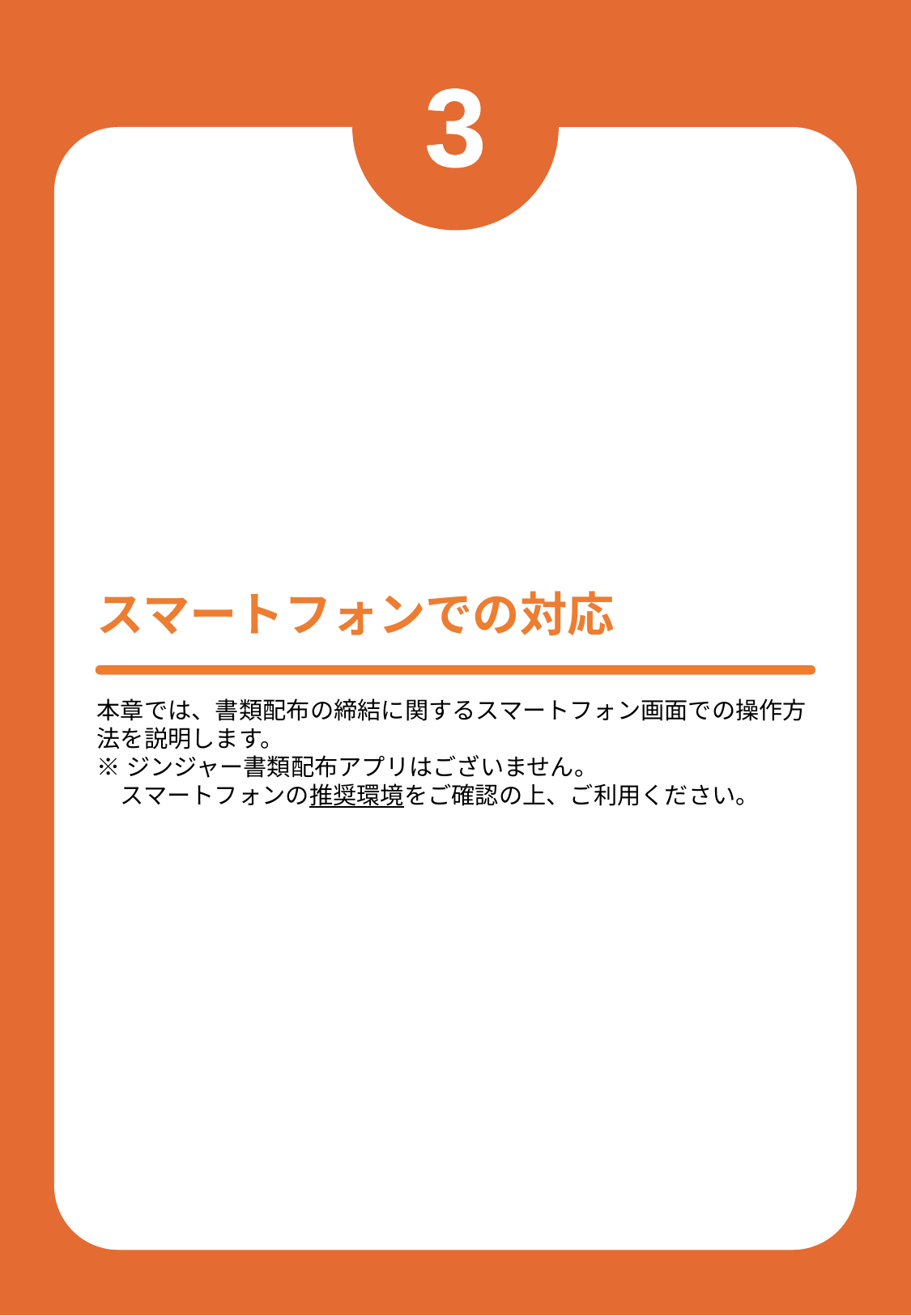

3

スマートフォンでの対応

本章では、書類配布の締結に関するスマートフォン画面での操作方法を説明します。
※ジンジャー書類配布アプリはございません。
　スマートフォンの推奨環境をご確認の上、ご利用ください。